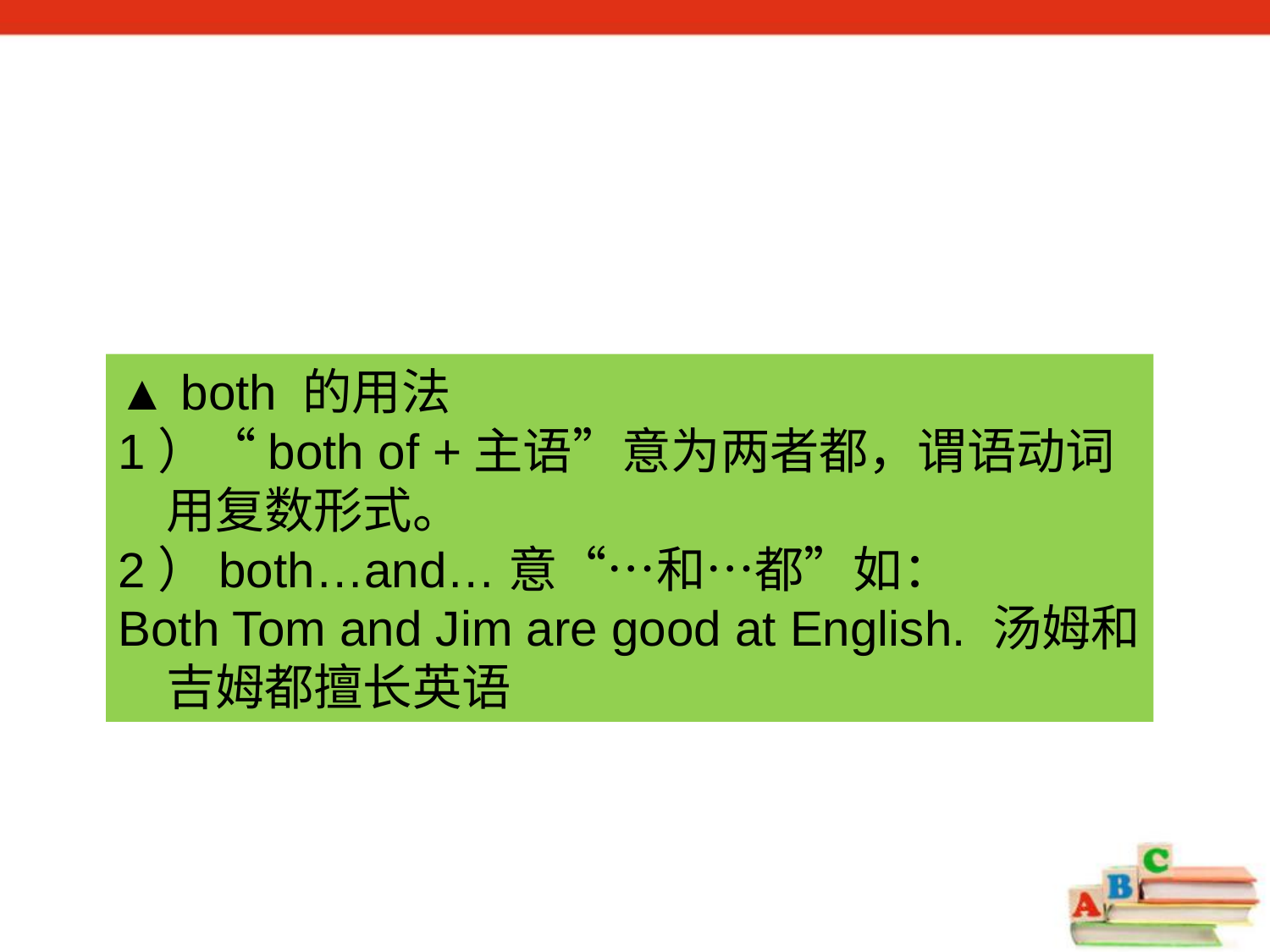

▲ both 的用法
1）“both of +主语”意为两者都，谓语动词用复数形式。
2）both…and…意“…和…都”如：
Both Tom and Jim are good at English. 汤姆和吉姆都擅长英语